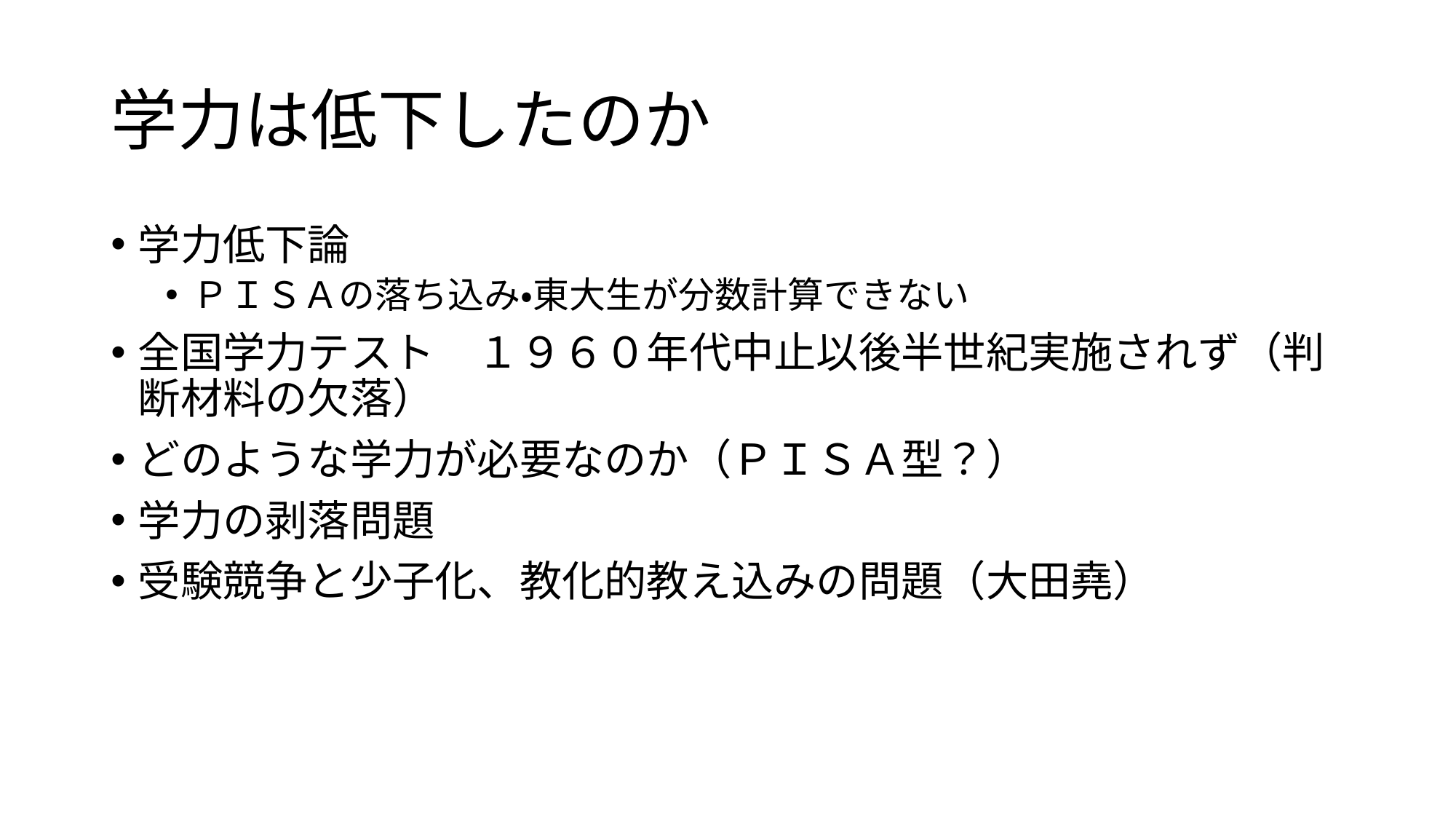

# 学力は低下したのか
学力低下論
ＰＩＳＡの落ち込み・東大生が分数計算できない
全国学力テスト　１９６０年代中止以後半世紀実施されず（判断材料の欠落）
どのような学力が必要なのか（ＰＩＳＡ型？）
学力の剥落問題
受験競争と少子化、教化的教え込みの問題（大田堯）